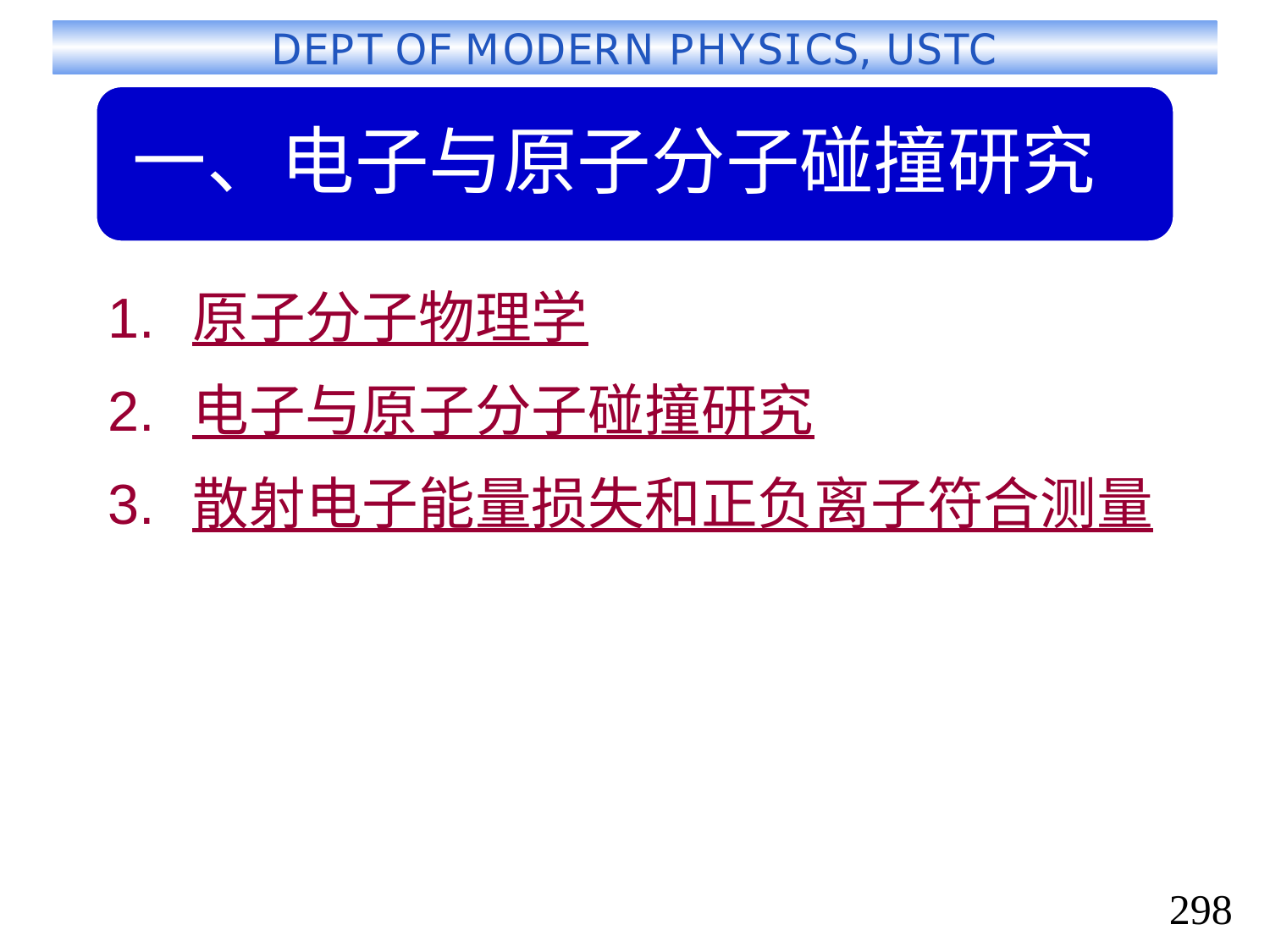

一、电子与原子分子碰撞研究
原子分子物理学
电子与原子分子碰撞研究
散射电子能量损失和正负离子符合测量